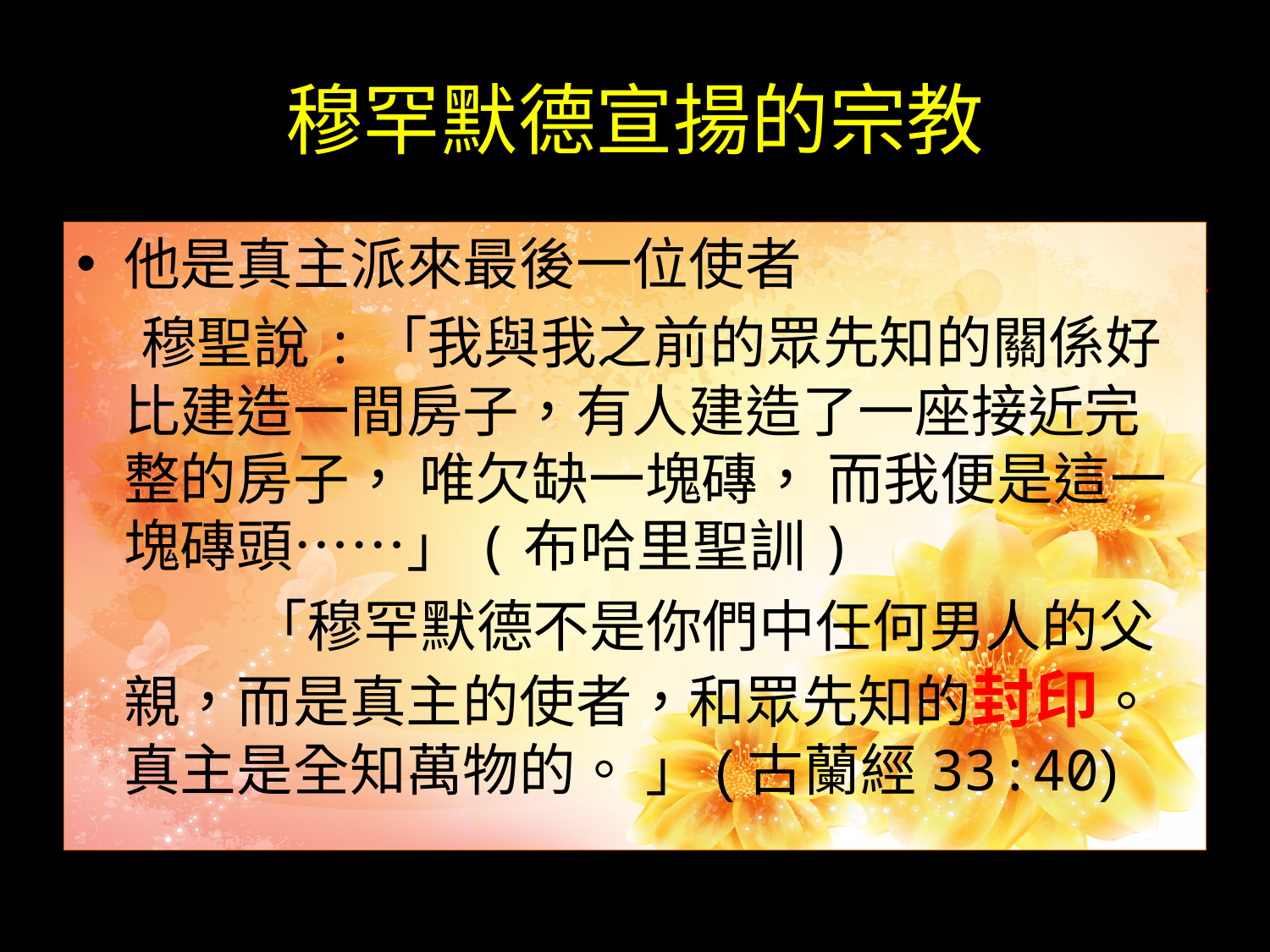

# 穆罕默德宣揚的宗教
他是真主派來最後一位使者
    穆聖說:「我與我之前的眾先知的關係好比建造一間房子，有人建造了一座接近完整的房子， 唯欠缺一塊磚， 而我便是這一塊磚頭……」(布哈里聖訓)
		「穆罕默德不是你們中任何男人的父親，而是真主的使者，和眾先知的封印。真主是全知萬物的。 」(古蘭經33:40)